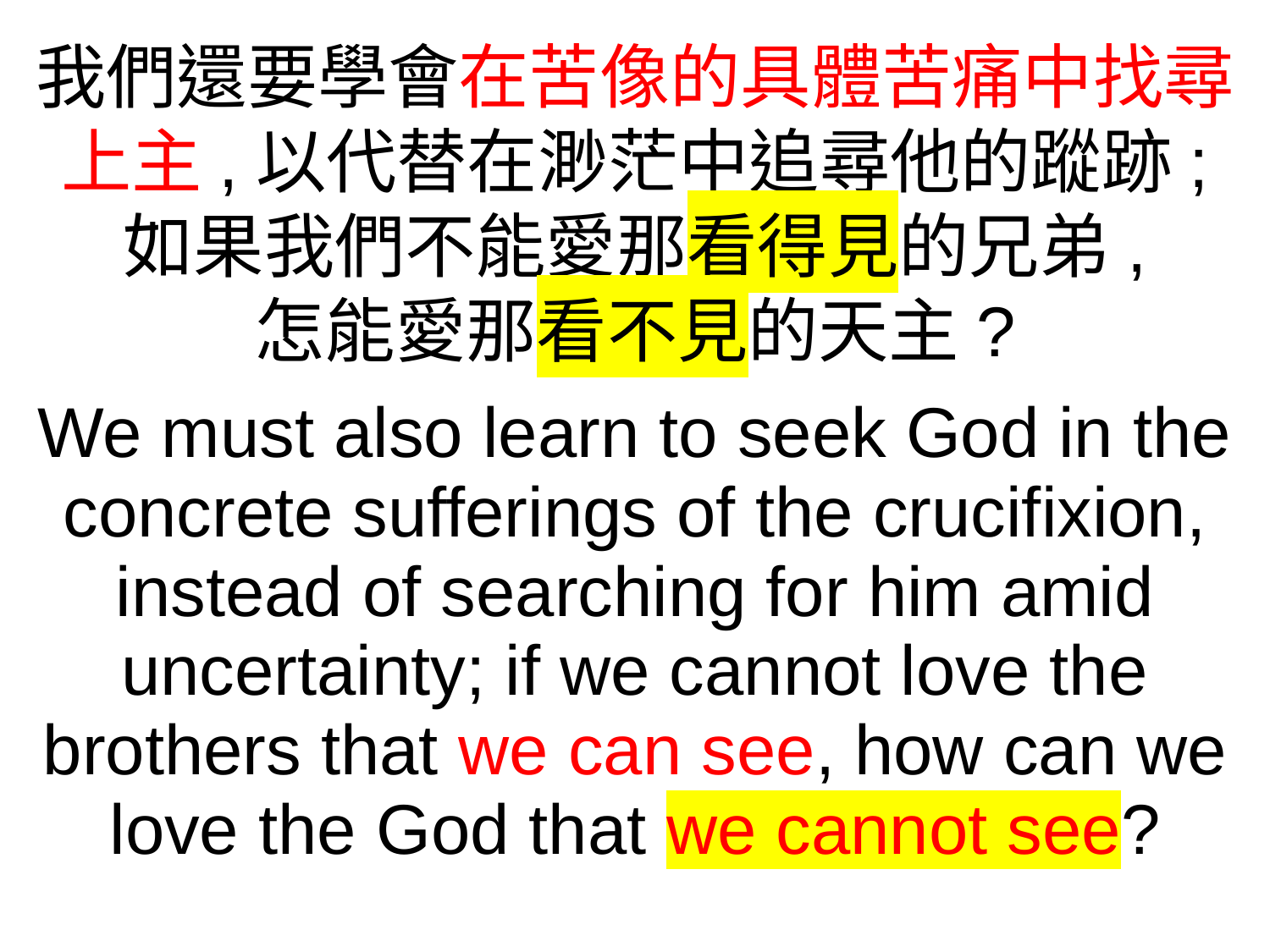

我們還要學會在苦像的具體苦痛中找尋上主,以代替在渺茫中追尋他的蹤跡;
如果我們不能愛那看得見的兄弟,
怎能愛那看不見的天主?
We must also learn to seek God in the concrete sufferings of the crucifixion, instead of searching for him amid uncertainty; if we cannot love the brothers that we can see, how can we love the God that we cannot see?